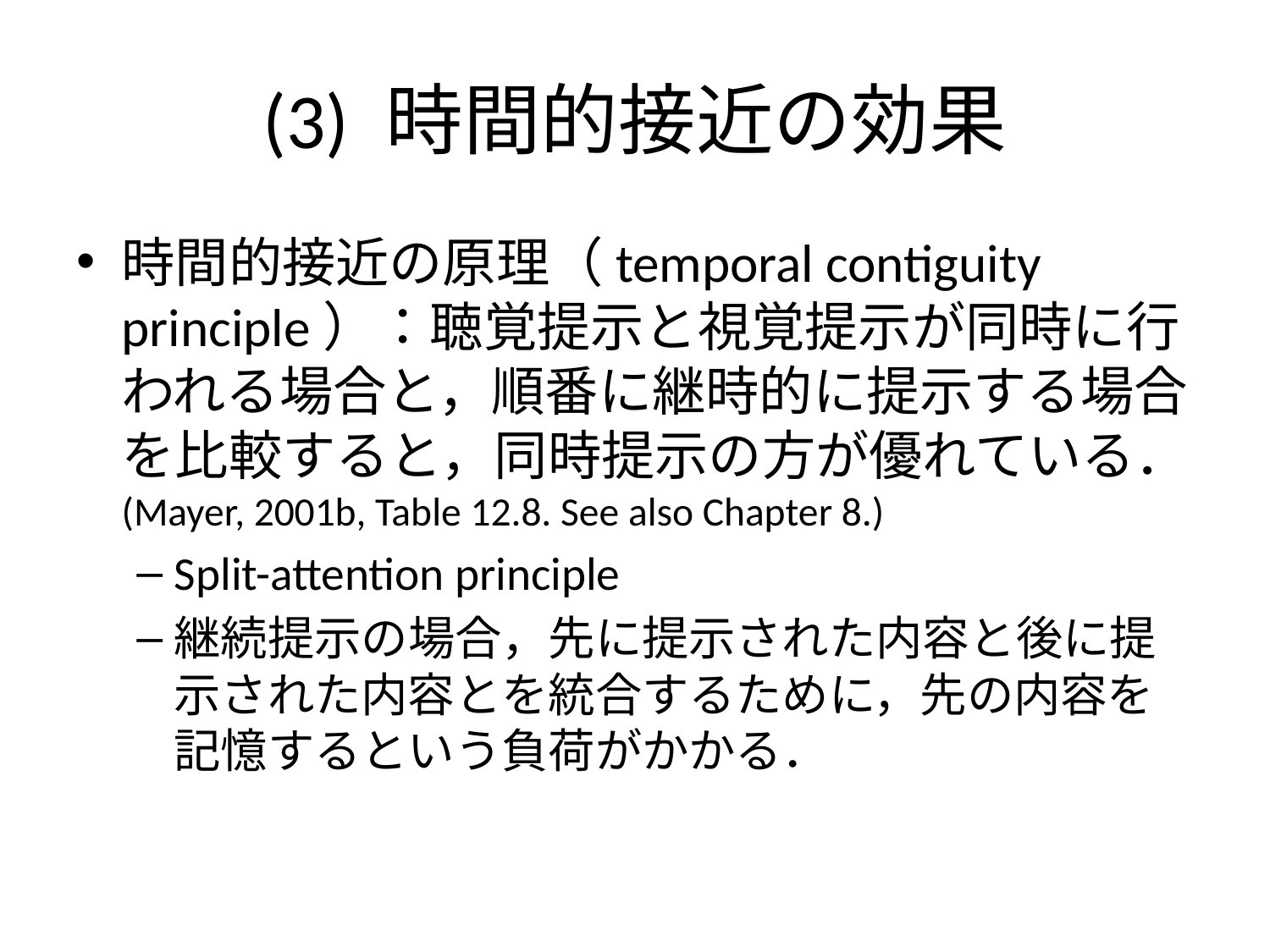

# (3) 時間的接近の効果
時間的接近の原理（temporal contiguity principle）：聴覚提示と視覚提示が同時に行われる場合と，順番に継時的に提示する場合を比較すると，同時提示の方が優れている．
(Mayer, 2001b, Table 12.8. See also Chapter 8.)
Split-attention principle
継続提示の場合，先に提示された内容と後に提示された内容とを統合するために，先の内容を記憶するという負荷がかかる．